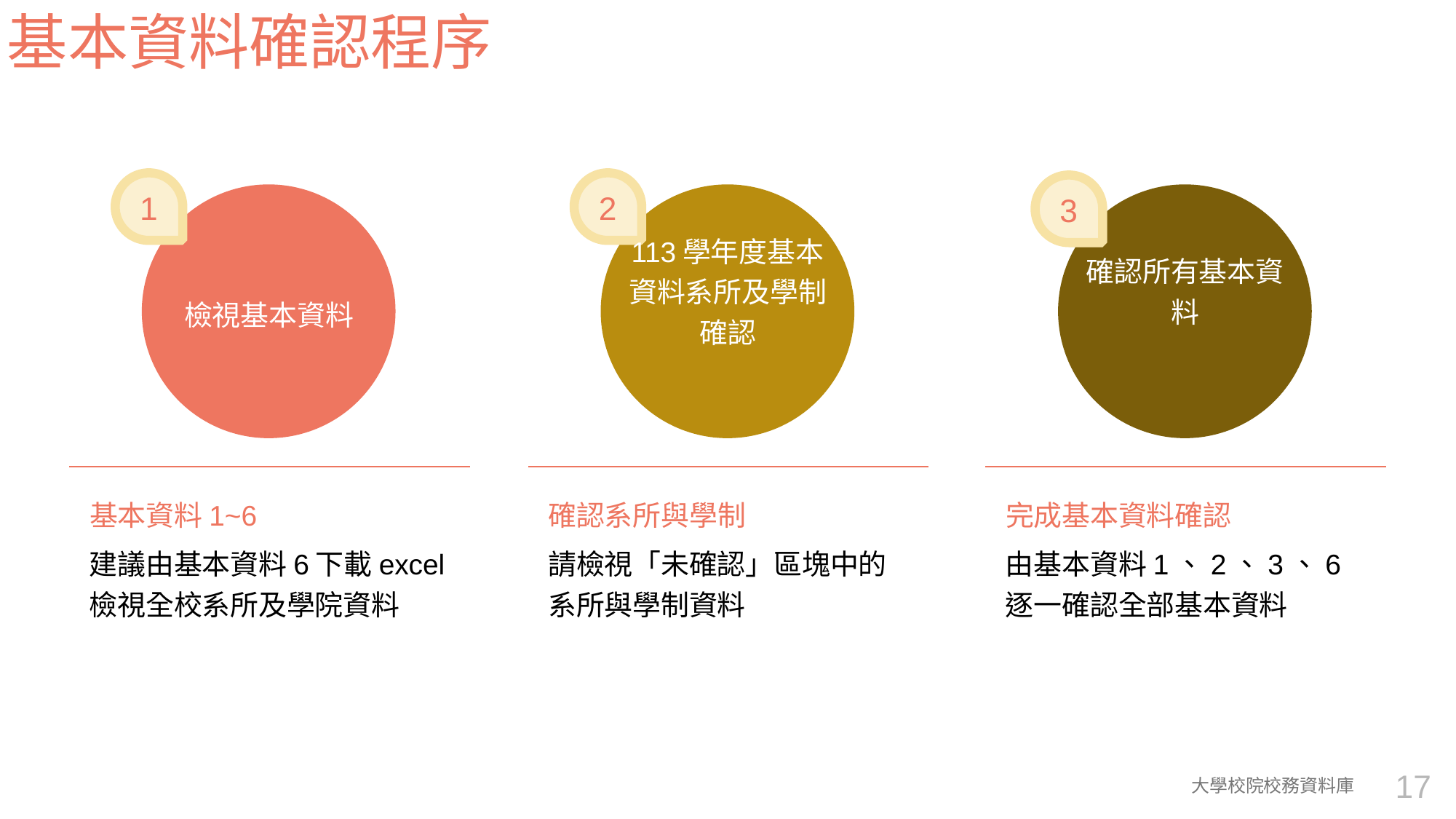

# 基本資料確認程序
檢視基本資料
113學年度基本資料系所及學制確認

確認所有基本資料

基本資料1~6
確認系所與學制
完成基本資料確認
建議由基本資料6下載excel檢視全校系所及學院資料
請檢視「未確認」區塊中的系所與學制資料
由基本資料1、2、3、6逐一確認全部基本資料
大學校院校務資料庫
17